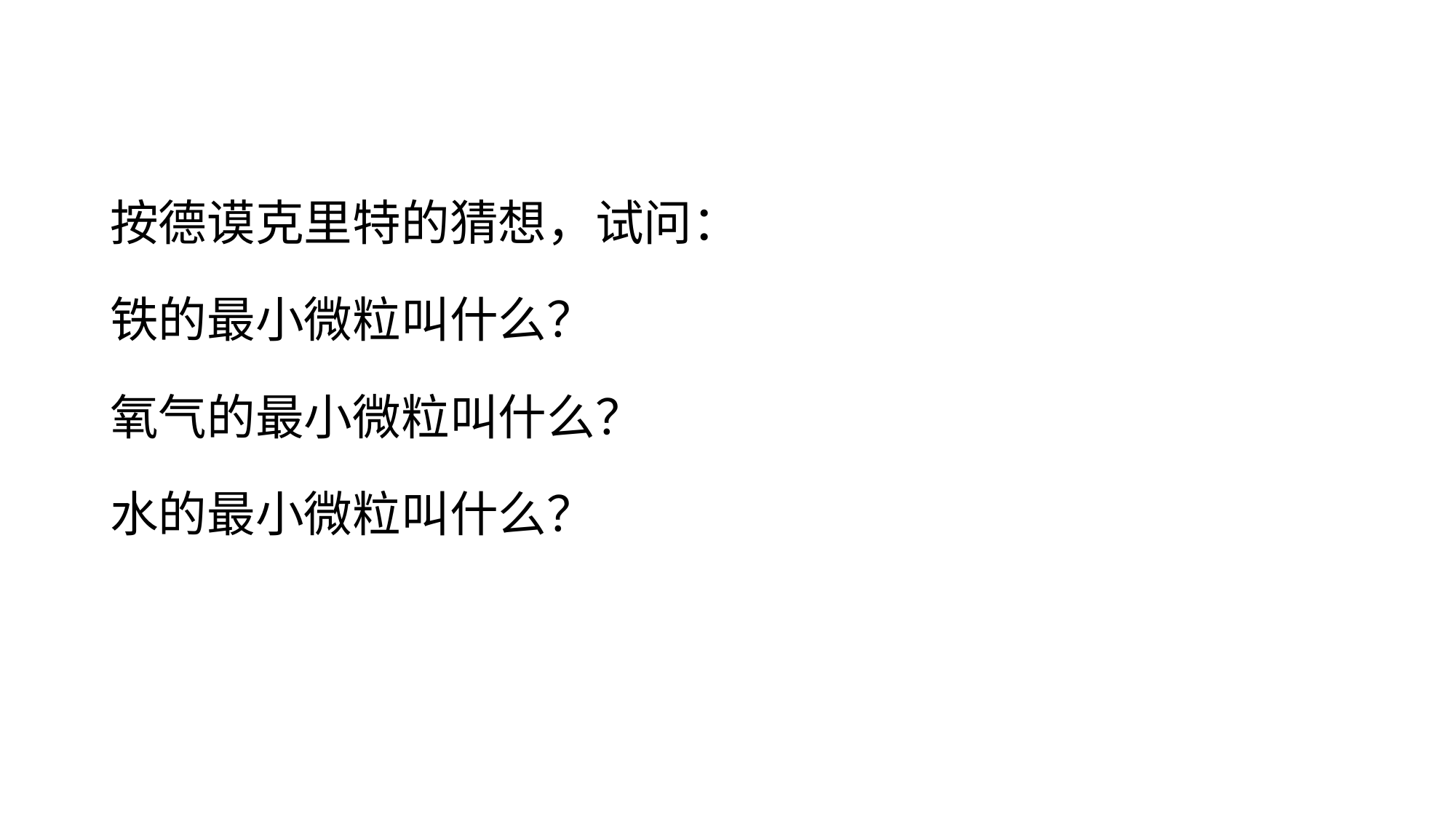

按德谟克里特的猜想，试问：
铁的最小微粒叫什么？
氧气的最小微粒叫什么？
水的最小微粒叫什么？